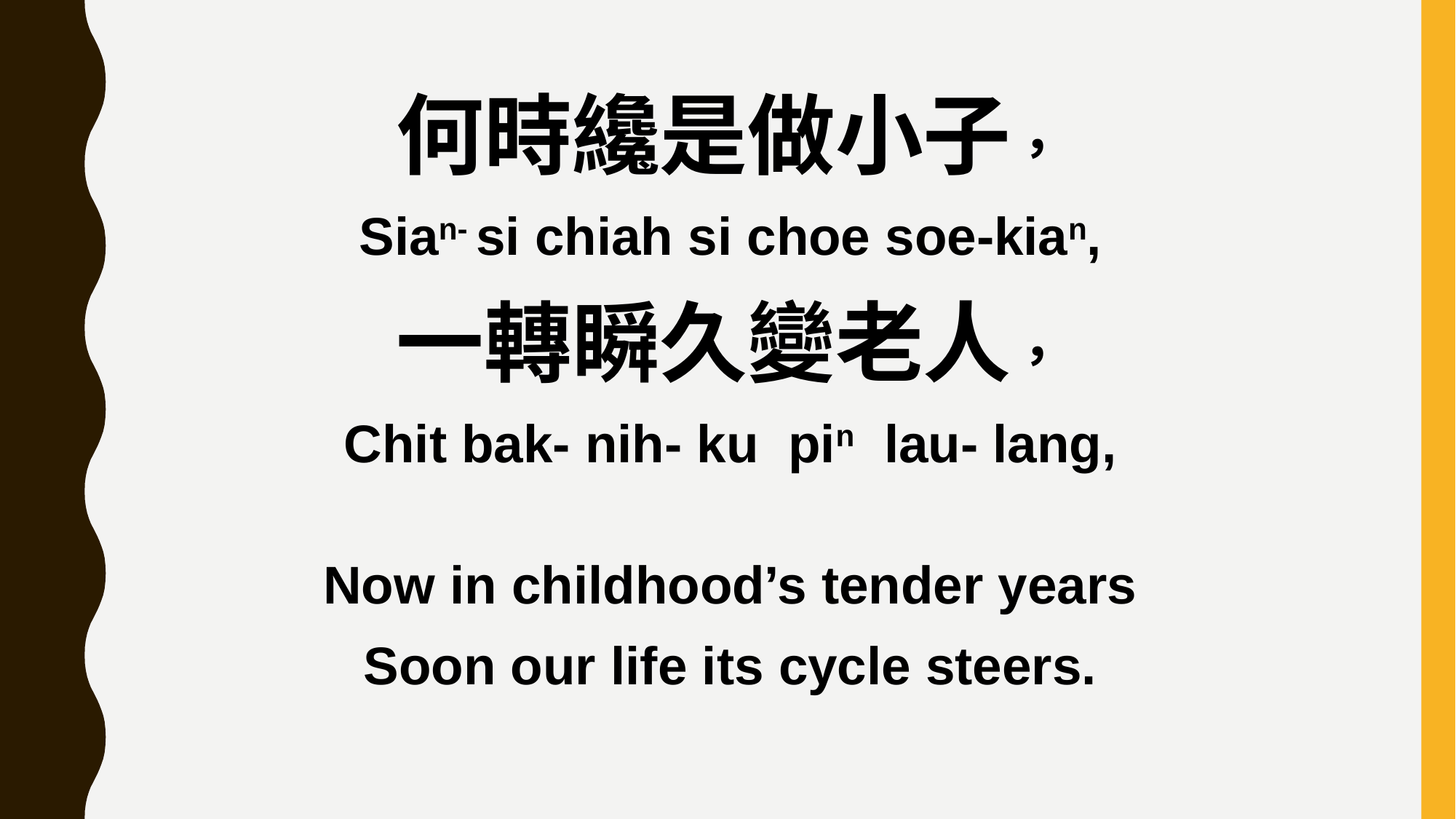

何時纔是做小子，
Sian- si chiah si choe soe-kian,
一轉瞬久變老人，
Chit bak- nih- ku  pin  lau- lang,

Now in childhood’s tender years
Soon our life its cycle steers.